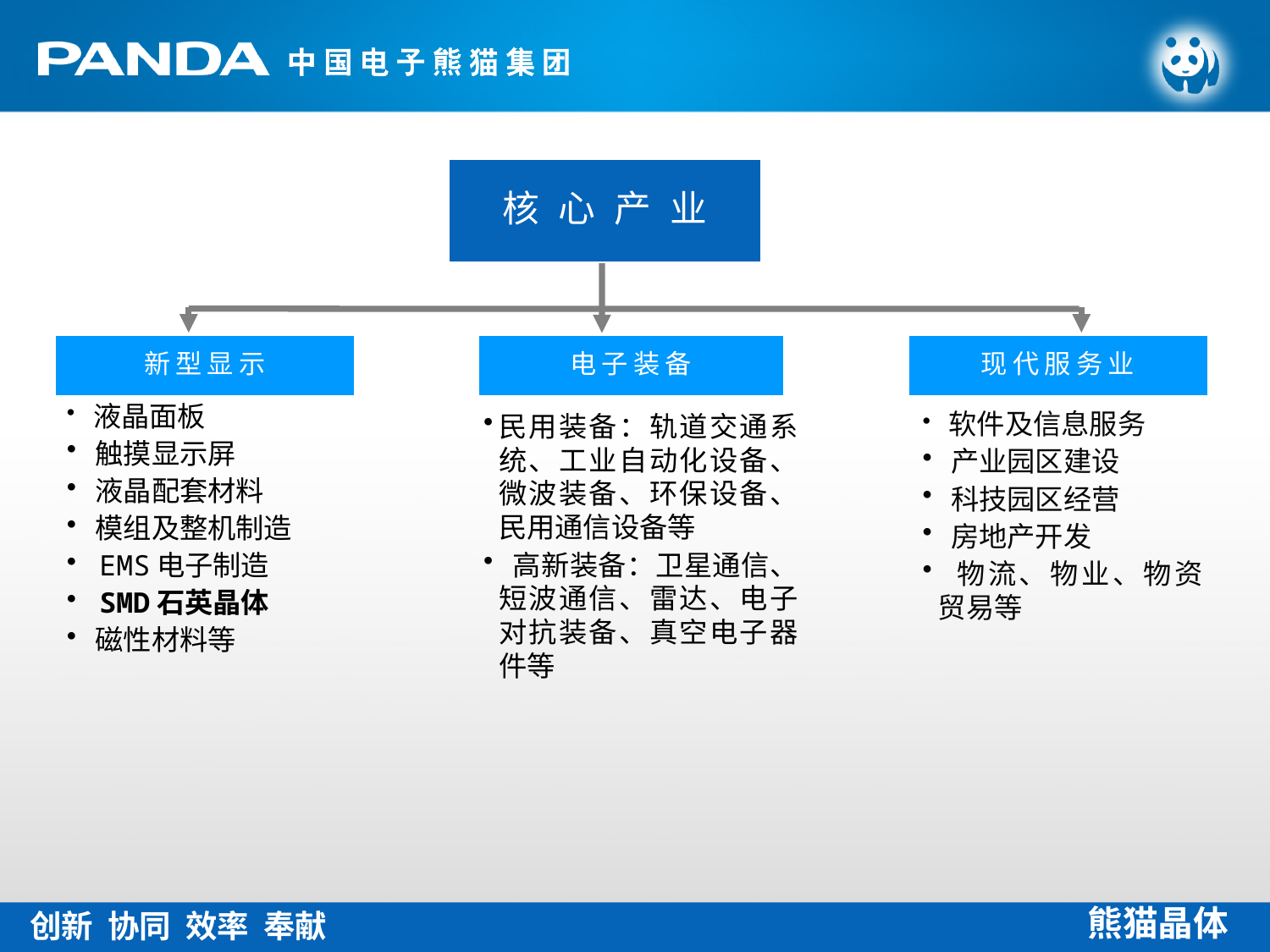

核 心 产 业

电子装备
民用装备：轨道交通系统、工业自动化设备、微波装备、环保设备、民用通信设备等
 高新装备：卫星通信、短波通信、雷达、电子对抗装备、真空电子器件等
新型显示
 液晶面板
 触摸显示屏
 液晶配套材料
 模组及整机制造
 EMS电子制造
 SMD石英晶体
 磁性材料等
现代服务业
 软件及信息服务
 产业园区建设
 科技园区经营
 房地产开发
 物流、物业、物资贸易等